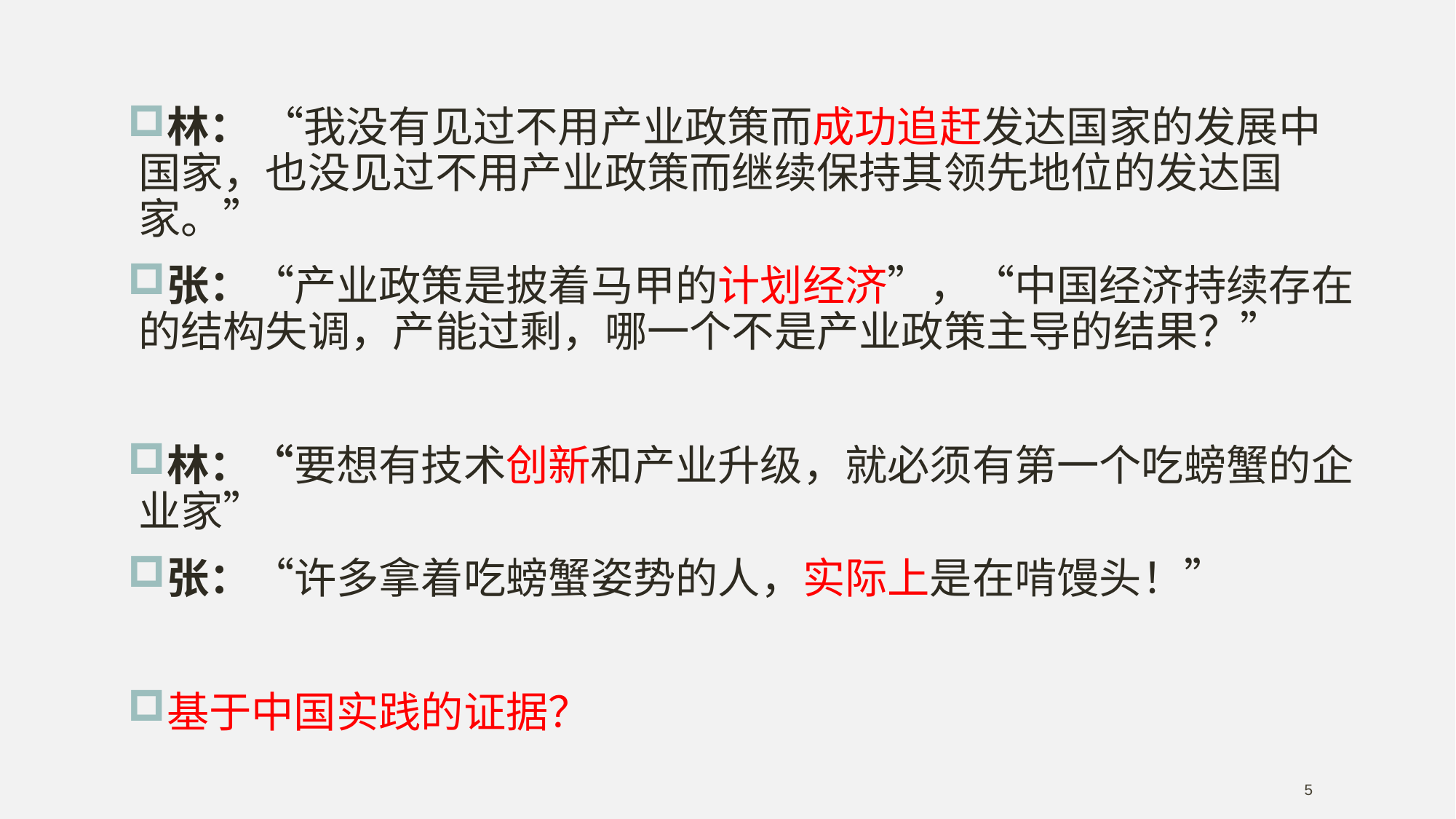

林： “我没有见过不用产业政策而成功追赶发达国家的发展中国家，也没见过不用产业政策而继续保持其领先地位的发达国家。”
张：“产业政策是披着马甲的计划经济”，“中国经济持续存在的结构失调，产能过剩，哪一个不是产业政策主导的结果？”

林：“要想有技术创新和产业升级，就必须有第一个吃螃蟹的企业家”
张：“许多拿着吃螃蟹姿势的人，实际上是在啃馒头！”

基于中国实践的证据？
5